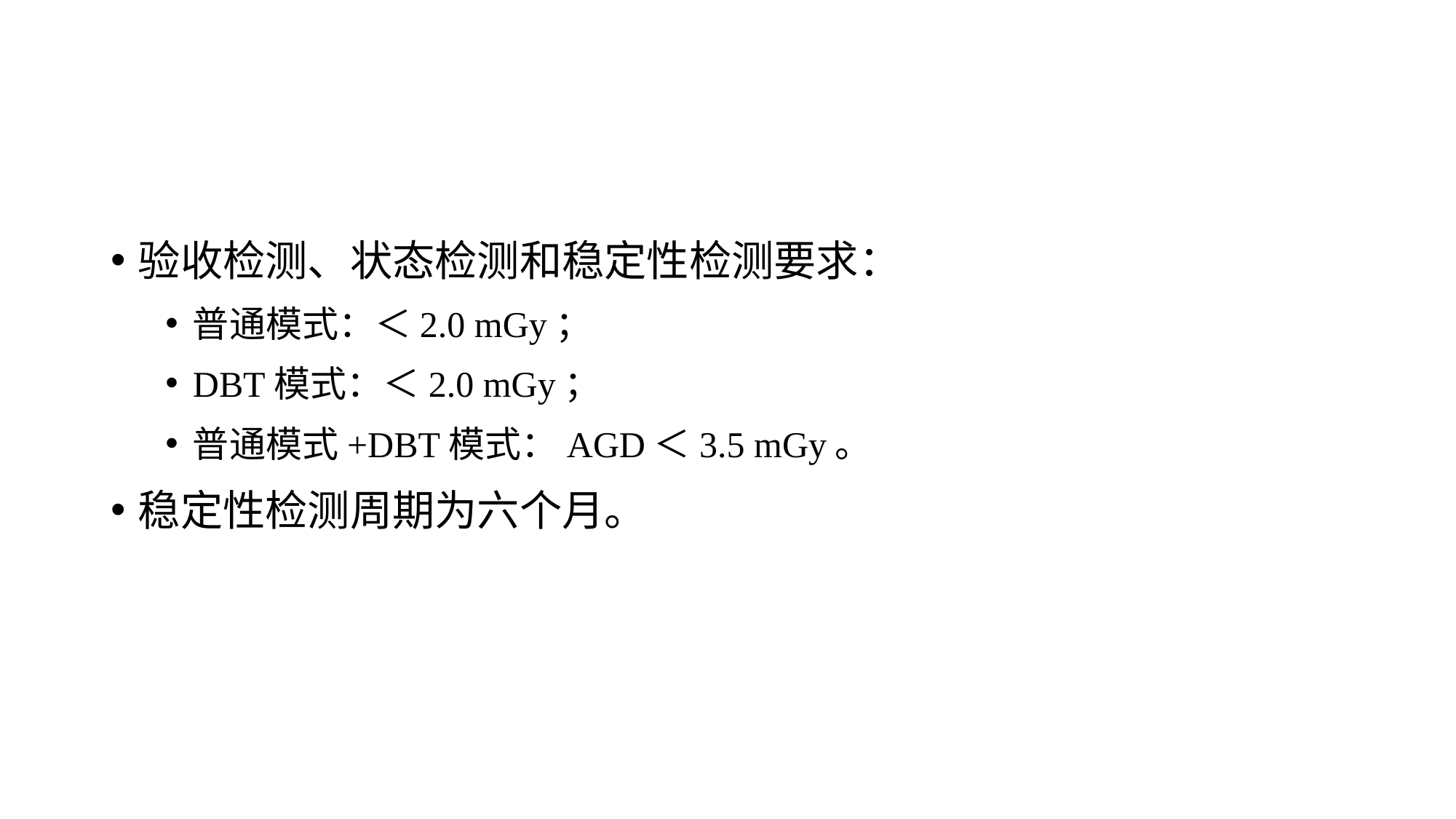

#
验收检测、状态检测和稳定性检测要求：
普通模式：＜2.0 mGy；
DBT模式：＜2.0 mGy；
普通模式+DBT模式：AGD＜3.5 mGy。
稳定性检测周期为六个月。